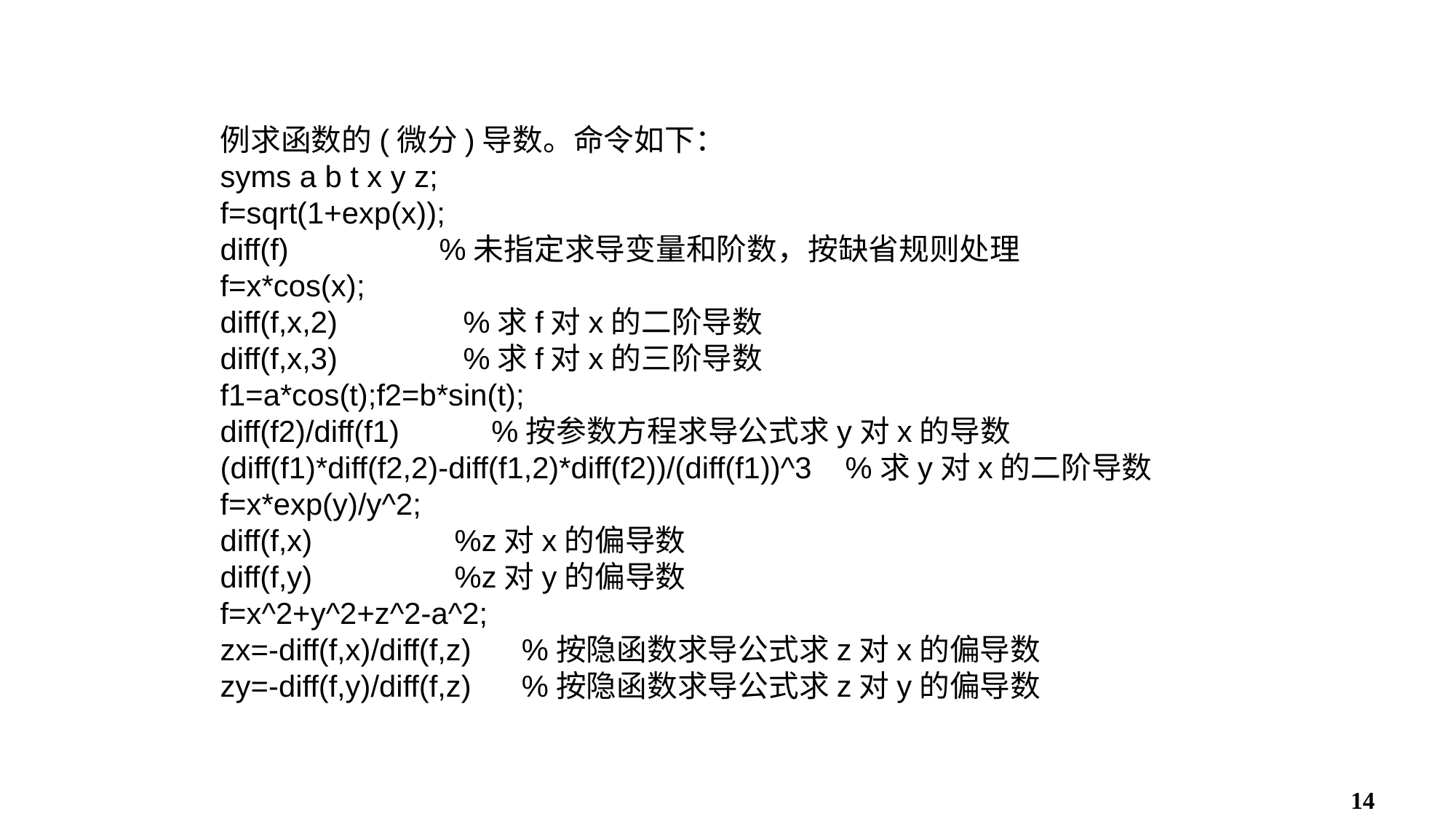

#
例求函数的(微分)导数。命令如下：
syms a b t x y z;
f=sqrt(1+exp(x));
diff(f)                  %未指定求导变量和阶数，按缺省规则处理
f=x*cos(x);
diff(f,x,2)               %求f对x的二阶导数
diff(f,x,3)               %求f对x的三阶导数
f1=a*cos(t);f2=b*sin(t);
diff(f2)/diff(f1)           %按参数方程求导公式求y对x的导数
(diff(f1)*diff(f2,2)-diff(f1,2)*diff(f2))/(diff(f1))^3    %求y对x的二阶导数
f=x*exp(y)/y^2;
diff(f,x)                 %z对x的偏导数
diff(f,y)                 %z对y的偏导数
f=x^2+y^2+z^2-a^2;
zx=-diff(f,x)/diff(f,z)      %按隐函数求导公式求z对x的偏导数
zy=-diff(f,y)/diff(f,z)      %按隐函数求导公式求z对y的偏导数